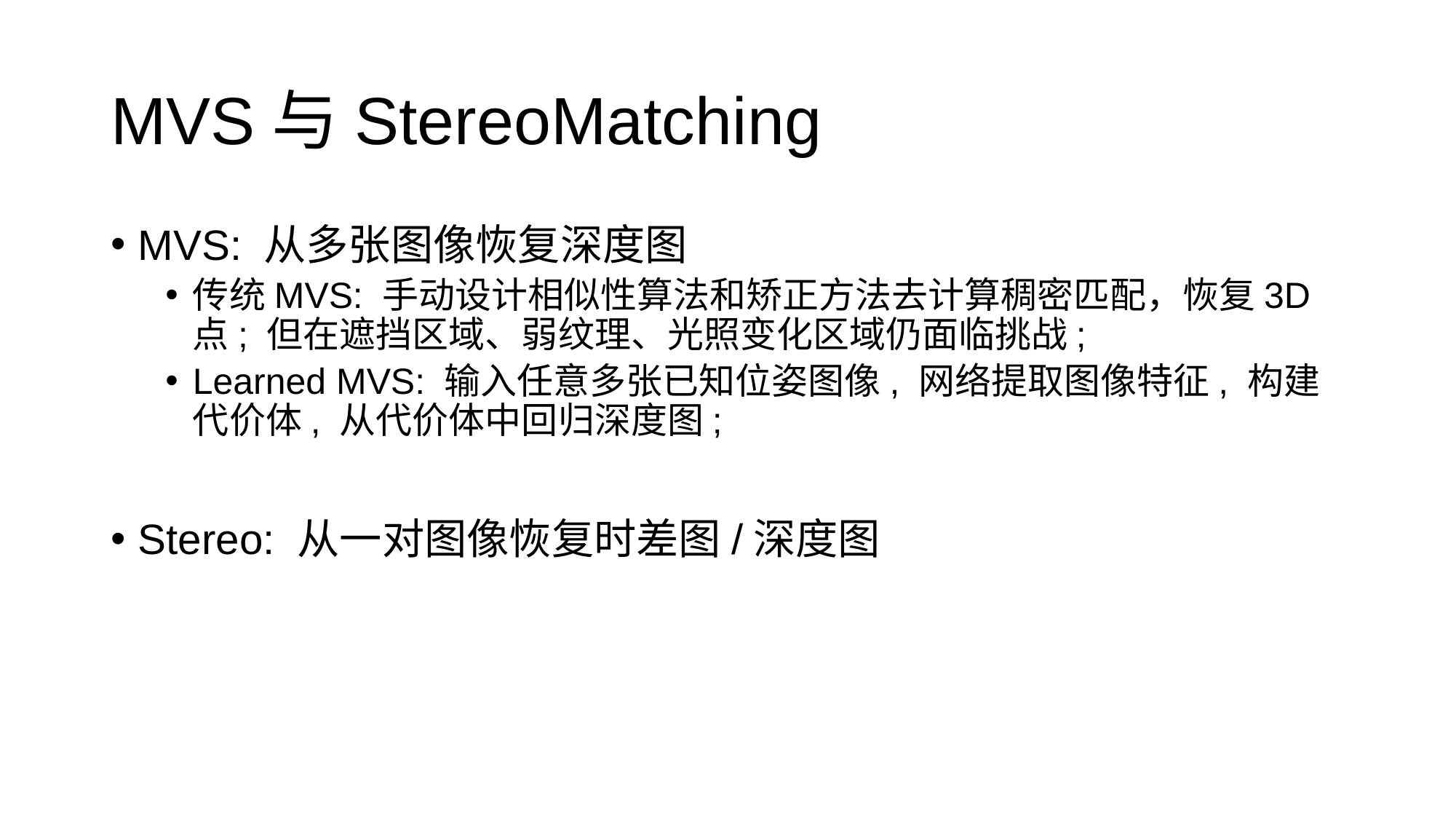

# MVS与StereoMatching
MVS: 从多张图像恢复深度图
传统MVS: 手动设计相似性算法和矫正方法去计算稠密匹配，恢复3D点; 但在遮挡区域、弱纹理、光照变化区域仍面临挑战;
Learned MVS: 输入任意多张已知位姿图像, 网络提取图像特征, 构建代价体, 从代价体中回归深度图;

Stereo: 从一对图像恢复时差图/深度图